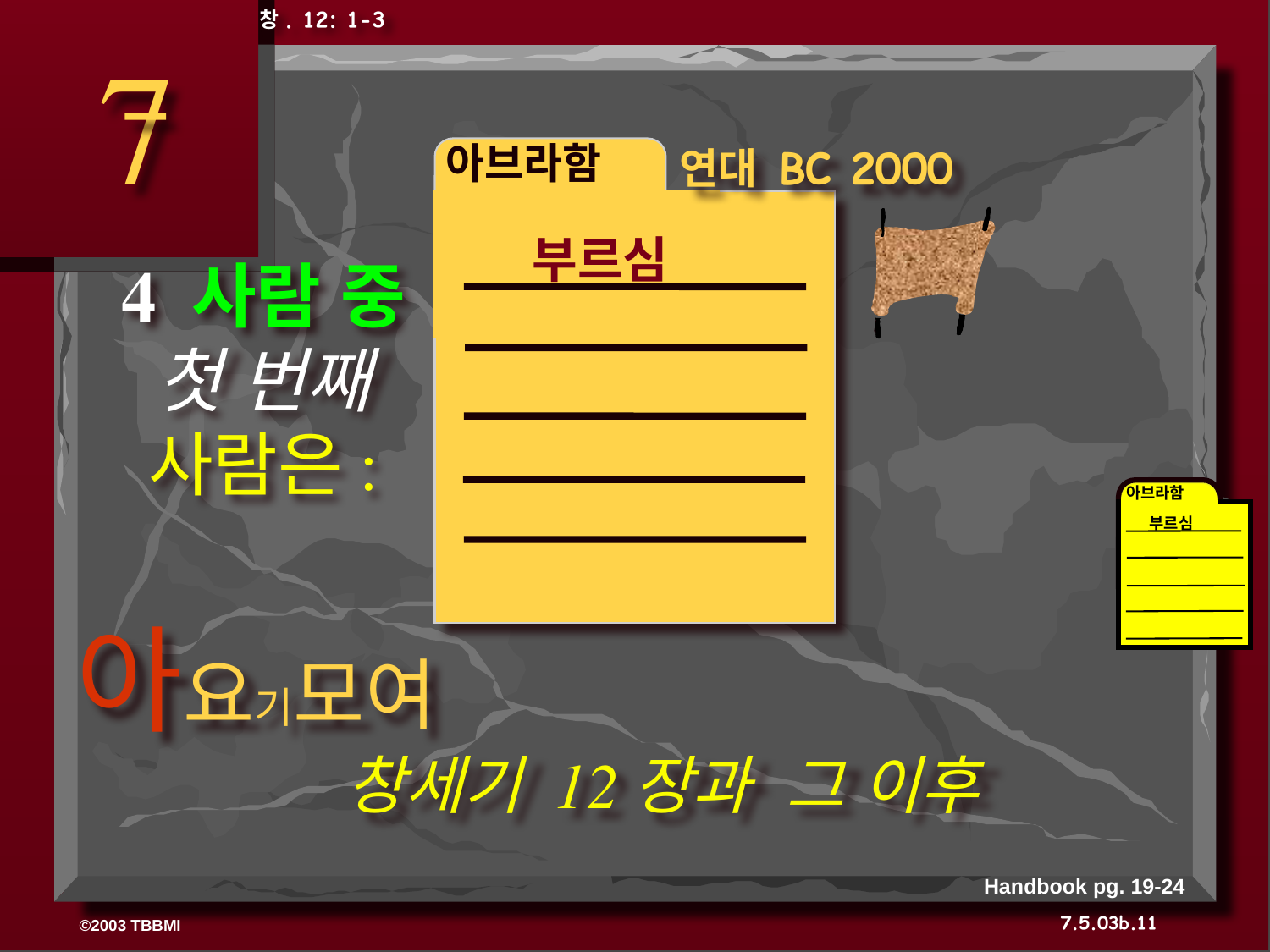

창. 12: 1-3

7

아브라함
ABRAHAM
연대 BC 2000

부르심
4 사람 중
첫 번째 사람은:

아브라함

부르심

아요기모여

창세기 12장과  그 이후

Handbook pg. 19-24
11